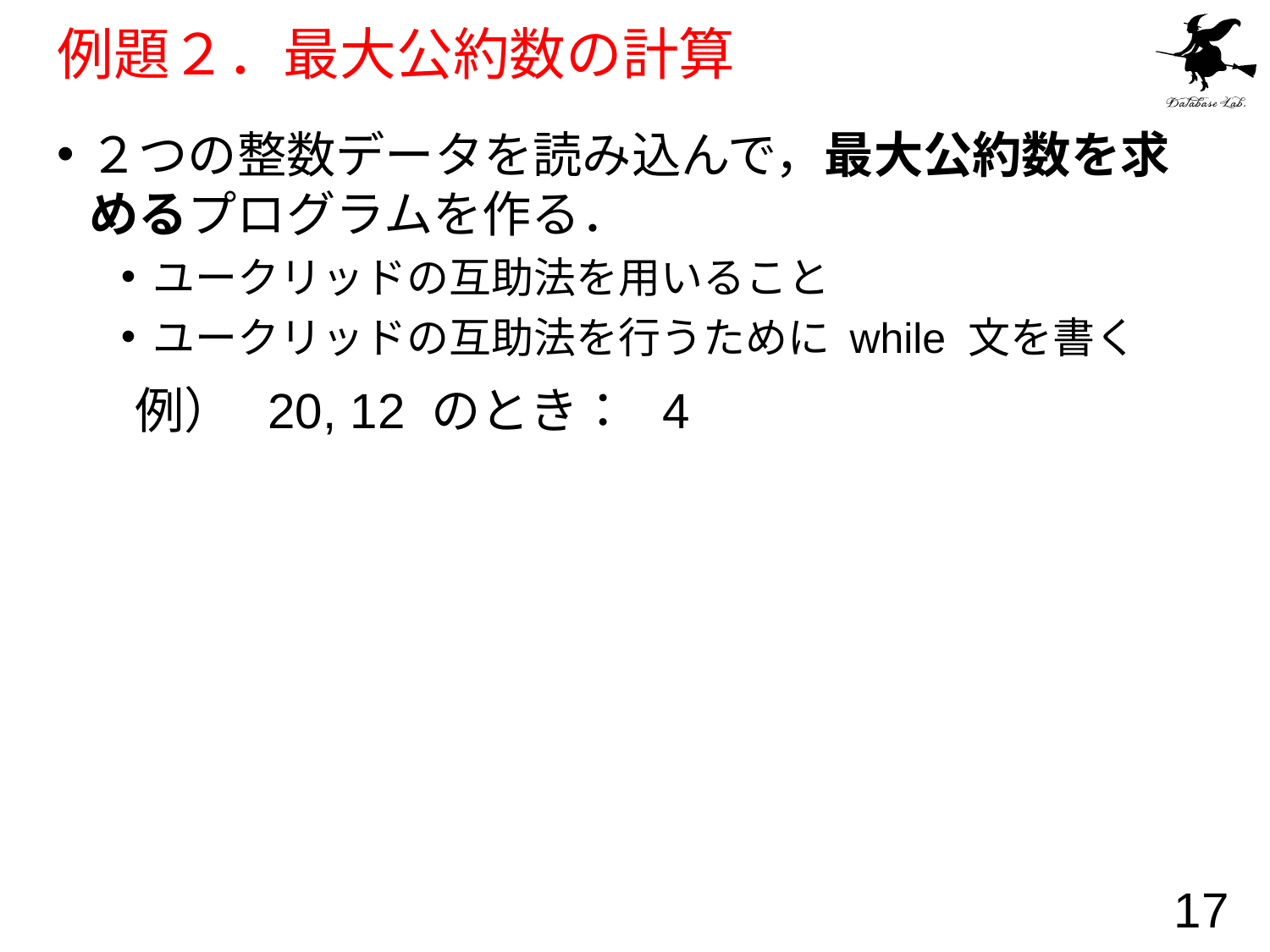

# 例題２．最大公約数の計算
２つの整数データを読み込んで，最大公約数を求めるプログラムを作る．
ユークリッドの互助法を用いること
ユークリッドの互助法を行うために while 文を書く
      例）  20, 12 のとき：  4

17